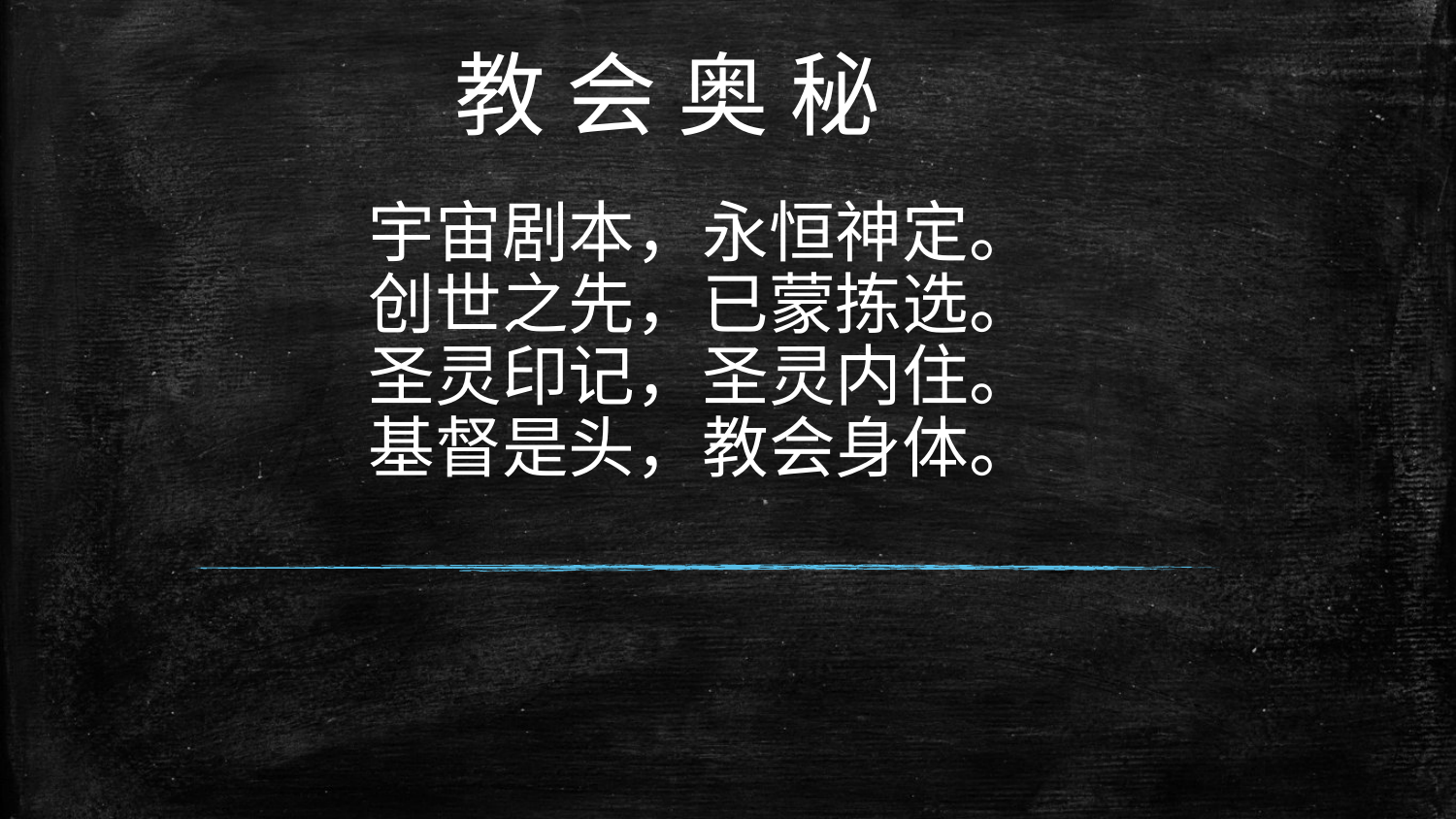

教 会 奥 秘
# 宇宙剧本，永恒神定。 创世之先，已蒙拣选。 圣灵印记，圣灵内住。 基督是头，教会身体。